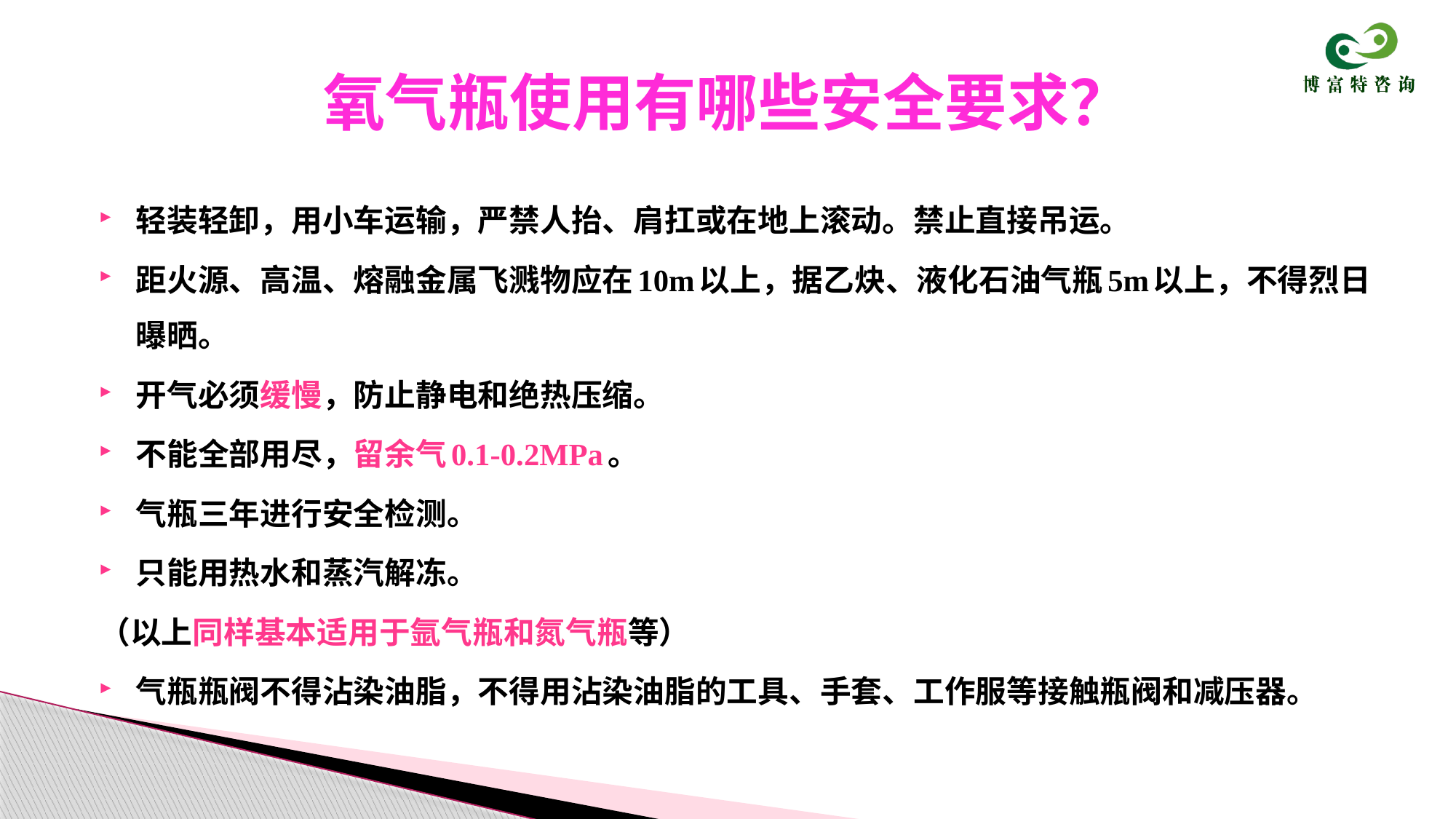

# 氧气瓶使用有哪些安全要求？
轻装轻卸，用小车运输，严禁人抬、肩扛或在地上滚动。禁止直接吊运。
距火源、高温、熔融金属飞溅物应在10m以上，据乙炔、液化石油气瓶5m以上，不得烈日曝晒。
开气必须缓慢，防止静电和绝热压缩。
不能全部用尽，留余气0.1-0.2MPa。
气瓶三年进行安全检测。
只能用热水和蒸汽解冻。
（以上同样基本适用于氩气瓶和氮气瓶等）
气瓶瓶阀不得沾染油脂，不得用沾染油脂的工具、手套、工作服等接触瓶阀和减压器。